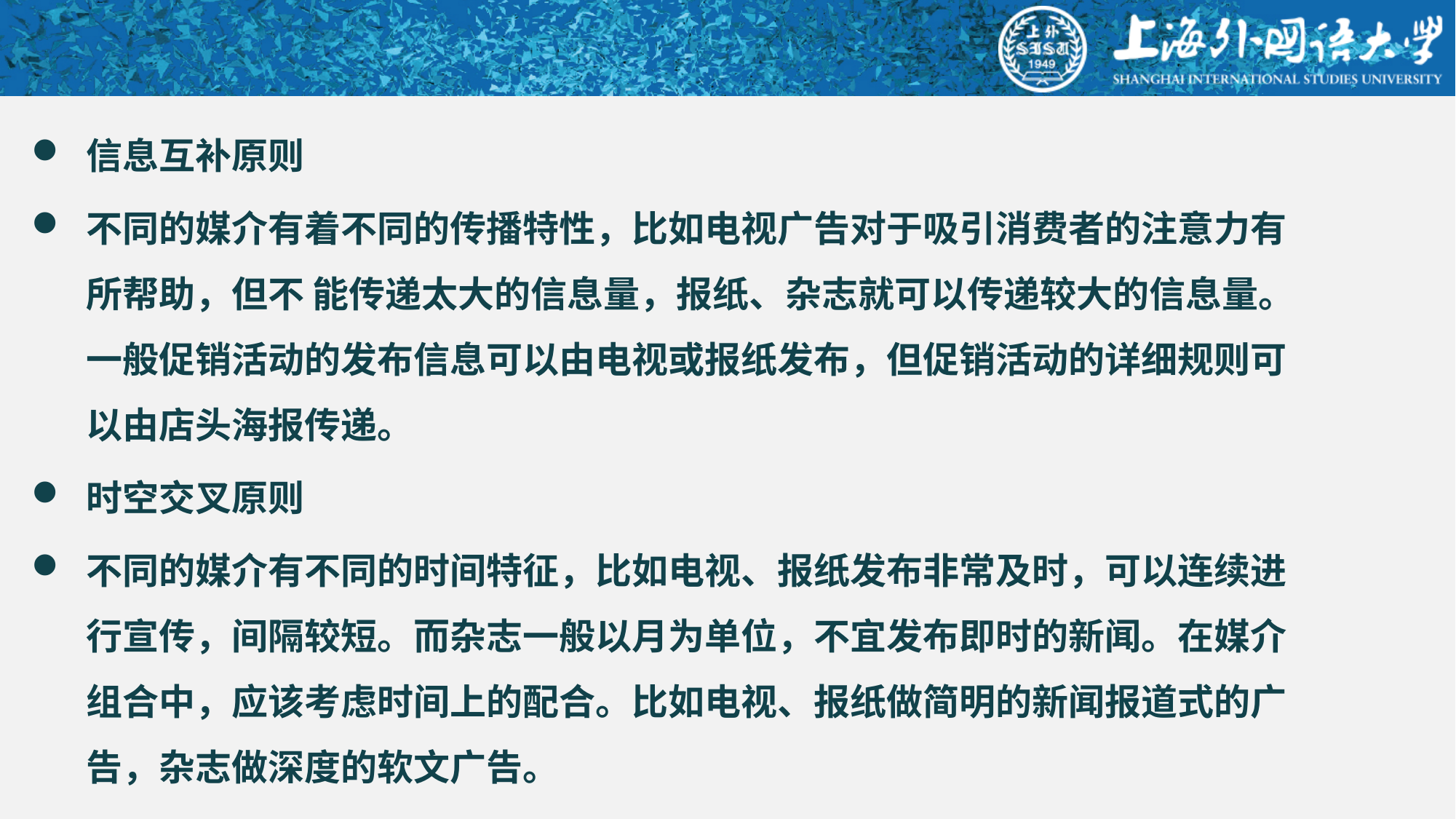

#
信息互补原则
不同的媒介有着不同的传播特性，比如电视广告对于吸引消费者的注意力有所帮助，但不 能传递太大的信息量，报纸、杂志就可以传递较大的信息量。一般促销活动的发布信息可以由电视或报纸发布，但促销活动的详细规则可以由店头海报传递。
时空交叉原则
不同的媒介有不同的时间特征，比如电视、报纸发布非常及时，可以连续进行宣传，间隔较短。而杂志一般以月为单位，不宜发布即时的新闻。在媒介组合中，应该考虑时间上的配合。比如电视、报纸做简明的新闻报道式的广告，杂志做深度的软文广告。